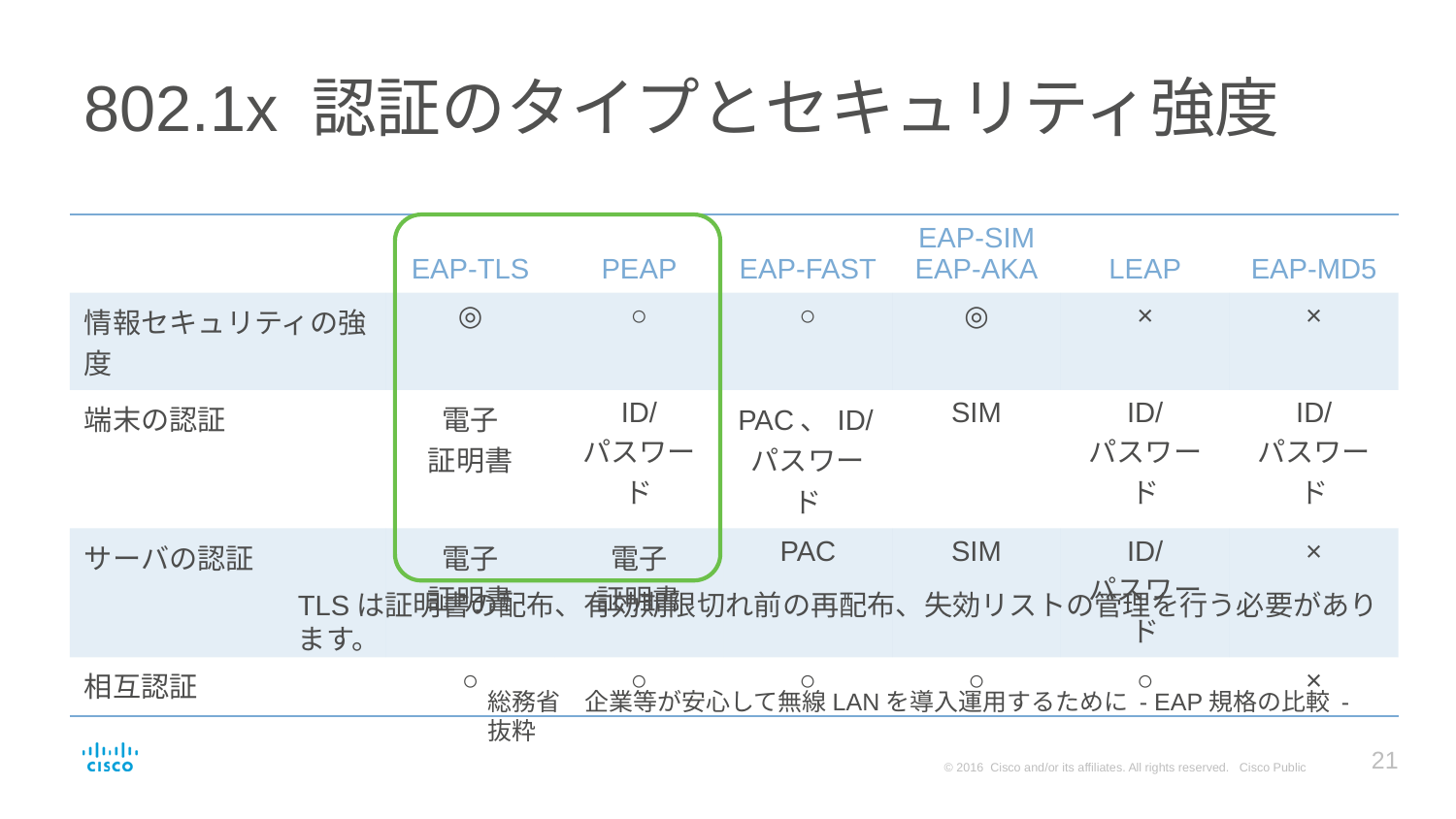

# 802.1x 認証のタイプとセキュリティ強度
|  | EAP-TLS | PEAP | EAP-FAST | EAP-SIM EAP-AKA | LEAP | EAP-MD5 |
| --- | --- | --- | --- | --- | --- | --- |
| 情報セキュリティの強度 | ◎ | ○ | ○ | ◎ | × | × |
| 端末の認証 | 電子 証明書 | ID/ パスワード | PAC、ID/パスワード | SIM | ID/ パスワード | ID/ パスワード |
| サーバの認証 | 電子 証明書 | 電子 証明書 | PAC | SIM | ID/ パスワード | × |
| 相互認証 | ○ | ○ | ○ | ○ | ○ | × |

TLSは証明書の配布、有効期限切れ前の再配布、失効リストの管理を行う必要があります。
総務省　企業等が安心して無線LANを導入運用するために - EAP規格の比較 -　抜粋